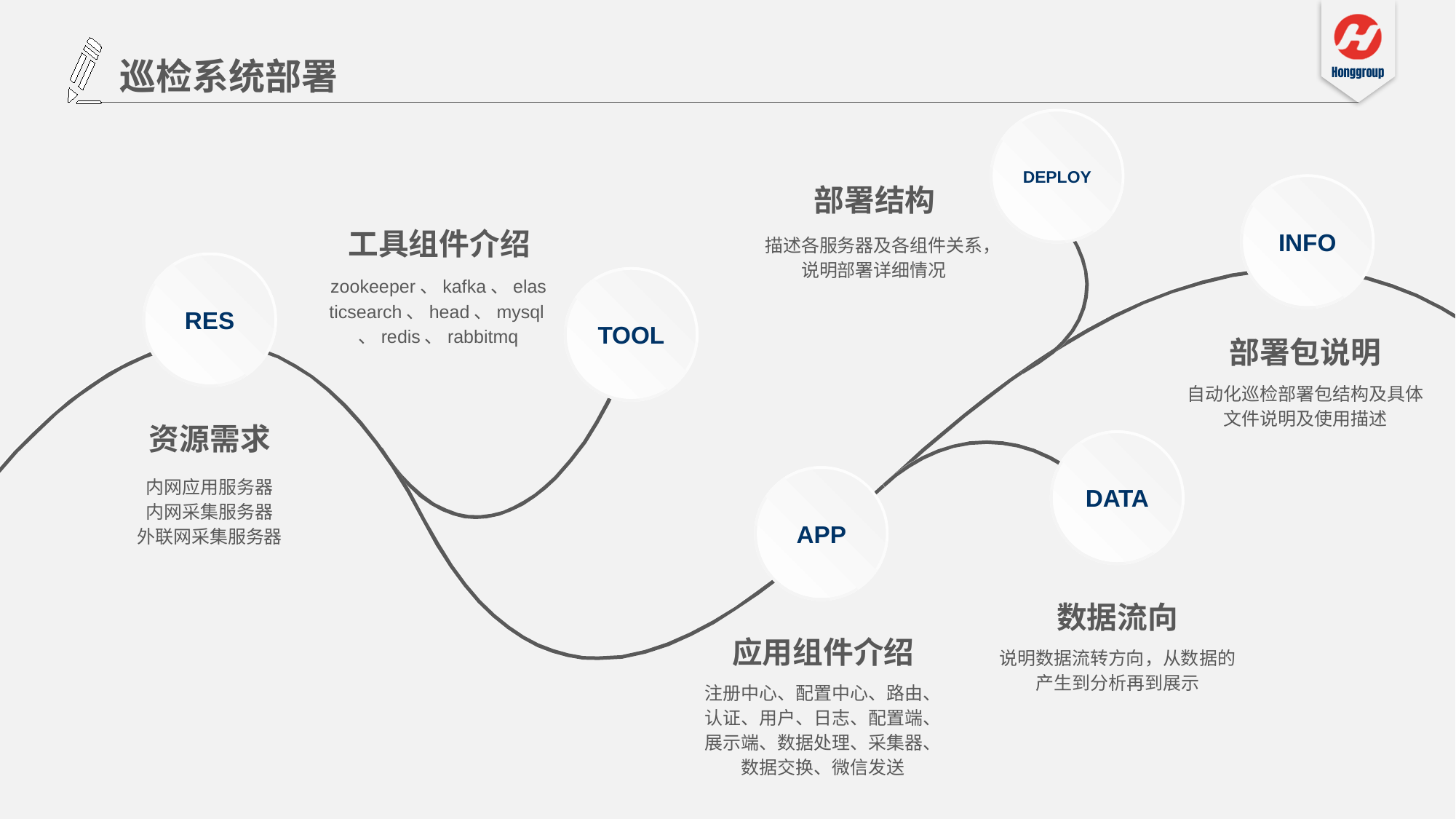

巡检系统部署

DEPLOY

INFO
部署结构
描述各服务器及各组件关系，说明部署详细情况
工具组件介绍
zookeeper、kafka、elasticsearch、head、mysql、redis、rabbitmq

RES

TOOL

部署包说明
自动化巡检部署包结构及具体文件说明及使用描述
资源需求
内网应用服务器
内网采集服务器
外联网采集服务器

DATA

APP
数据流向
说明数据流转方向，从数据的产生到分析再到展示
应用组件介绍
注册中心、配置中心、路由、
认证、用户、日志、配置端、
展示端、数据处理、采集器、
数据交换、微信发送